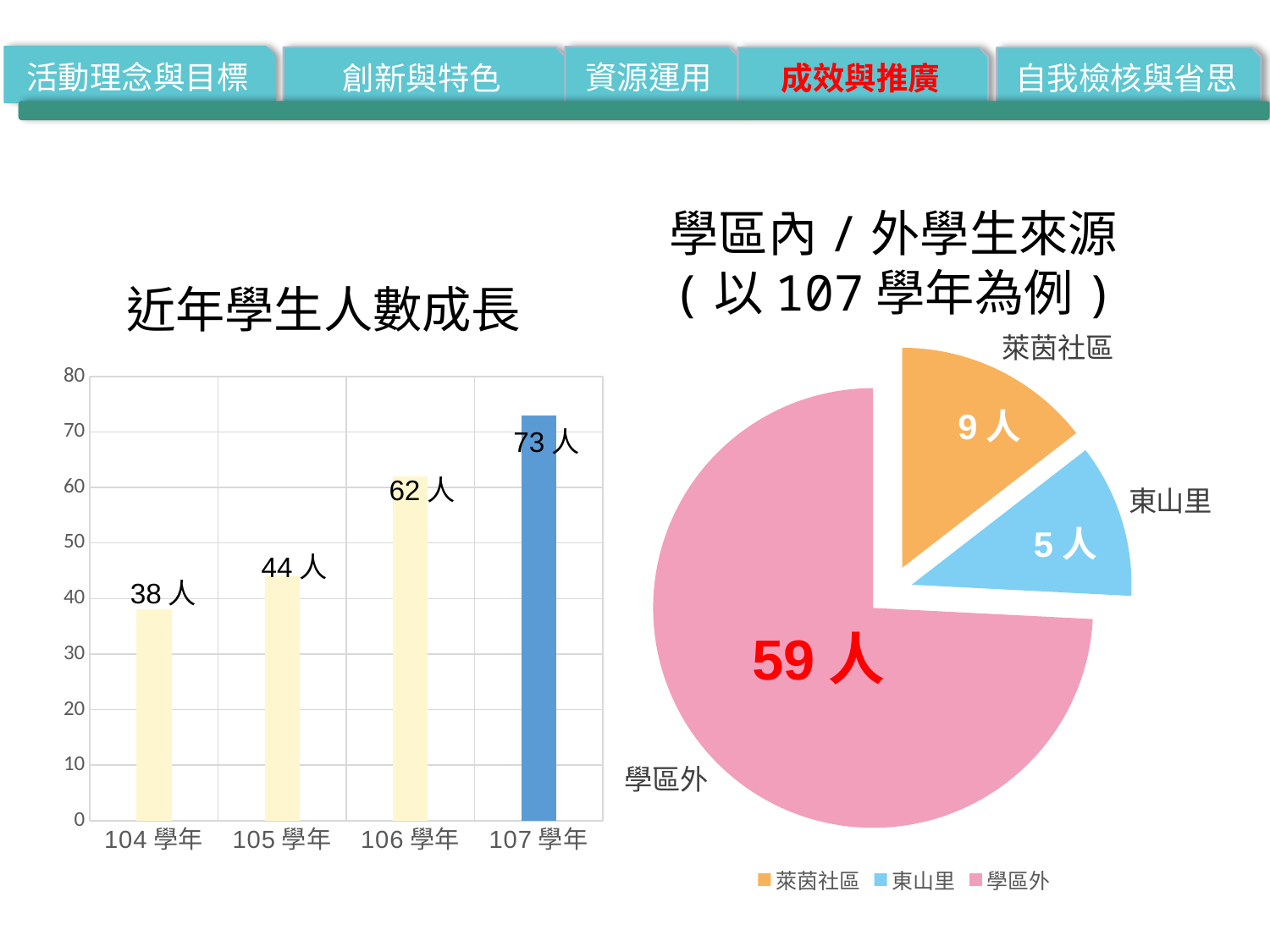

活動理念與目標
資源運用
創新與特色
成效與推廣
自我檢核與省思

學區內/外學生來源
(以107學年為例)

### Chart

| Category | 學生來源 |
|---|---|
| 萊茵社區 | 9.0 |
| 東山里 | 7.0 |
| 學區外 | 46.0 |
9人
5人
59人
近年學生人數成長

### Chart:

| Category |  |
|---|---|
| 104學年 | 38.0 |
| 105學年 | 44.0 |
| 106學年 | 62.0 |
| 107學年 | 73.0 |
62人
44人
38人